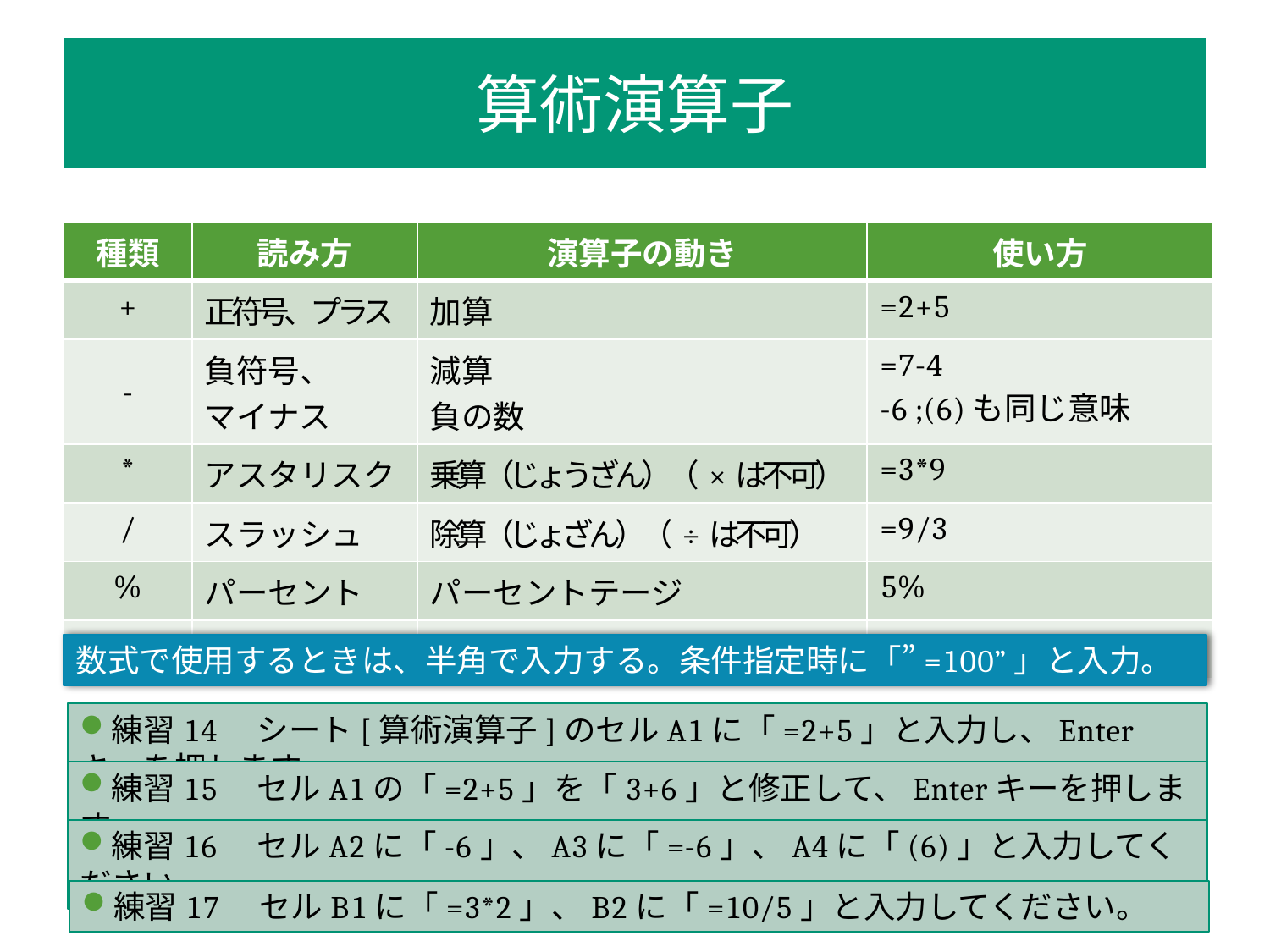

# 算術演算子
| 種類 | 読み方 | 演算子の動き | 使い方 |
| --- | --- | --- | --- |
| + | 正符号、プラス | 加算 | =2+5 |
| - | 負符号、 マイナス | 減算 負の数 | =7-4 -6 ;(6)も同じ意味 |
| \* | アスタリスク | 乗算（じょうざん）（× は不可） | =3\*9 |
| / | スラッシュ | 除算（じょざん）（÷ は不可） | =9/3 |
| % | パーセント | パーセントテージ | 5% |
| ^ | キャレット | べき算（累乗） | =2^3(=8) |
数式で使用するときは、半角で入力する。条件指定時に「”=100”」と入力。
練習14　シート[算術演算子]のセルA1に「=2+5」と入力し、Enterキーを押します。
練習15　セルA1の「=2+5」を「3+6」と修正して、Enterキーを押します。
練習16　セルA2に「-6」、A3に「=-6」、A4に「(6)」と入力してください。
練習17　セルB1に「=3*2」、B2に「=10/5」と入力してください。
2018/8/31
SystemKOMACO Version2
24